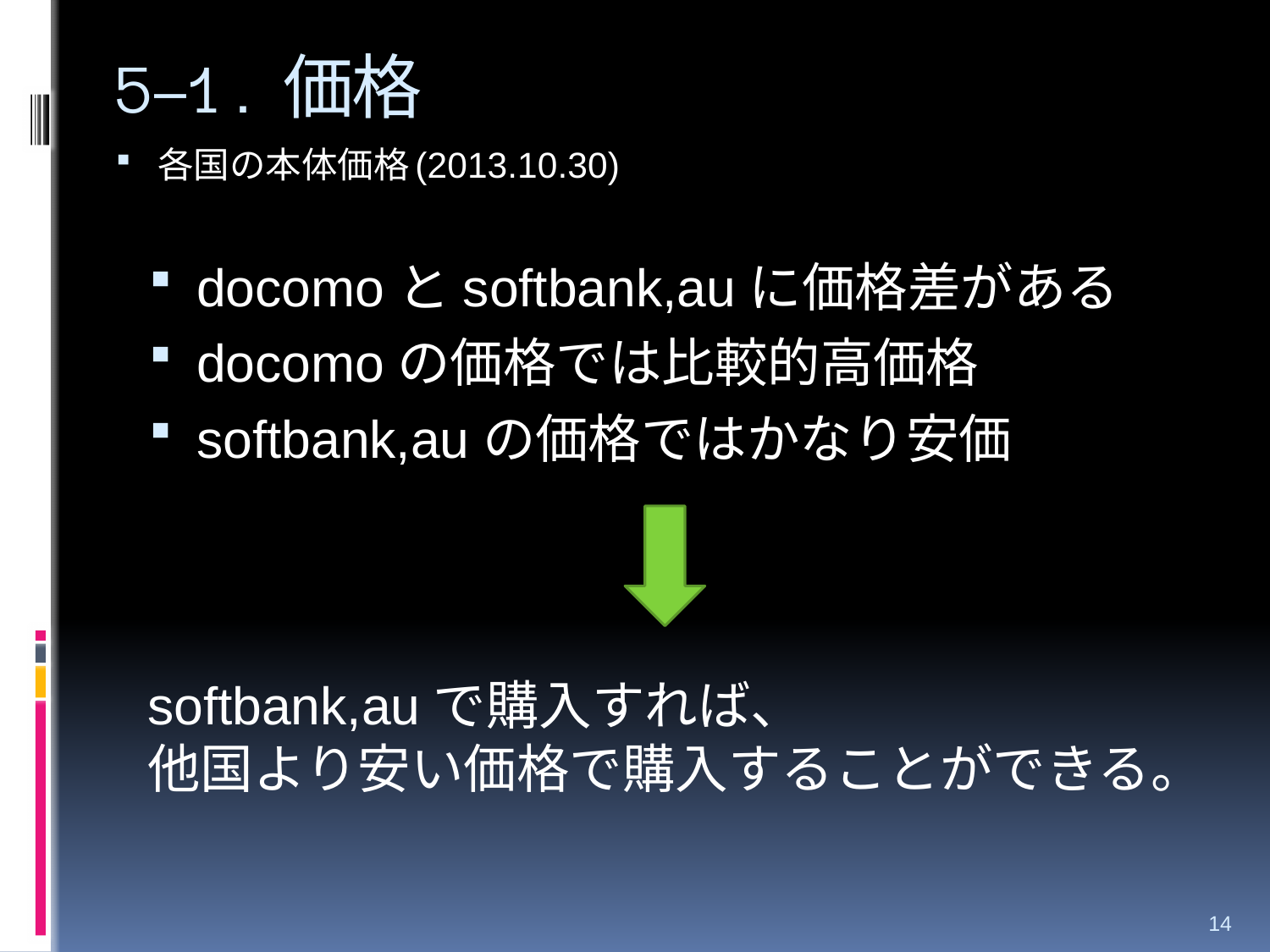

# 5-1.価格
各国の本体価格(2013.10.30)

docomoとsoftbank,auに価格差がある
docomoの価格では比較的高価格
softbank,auの価格ではかなり安価

softbank,auで購入すれば、
他国より安い価格で購入することができる。
14